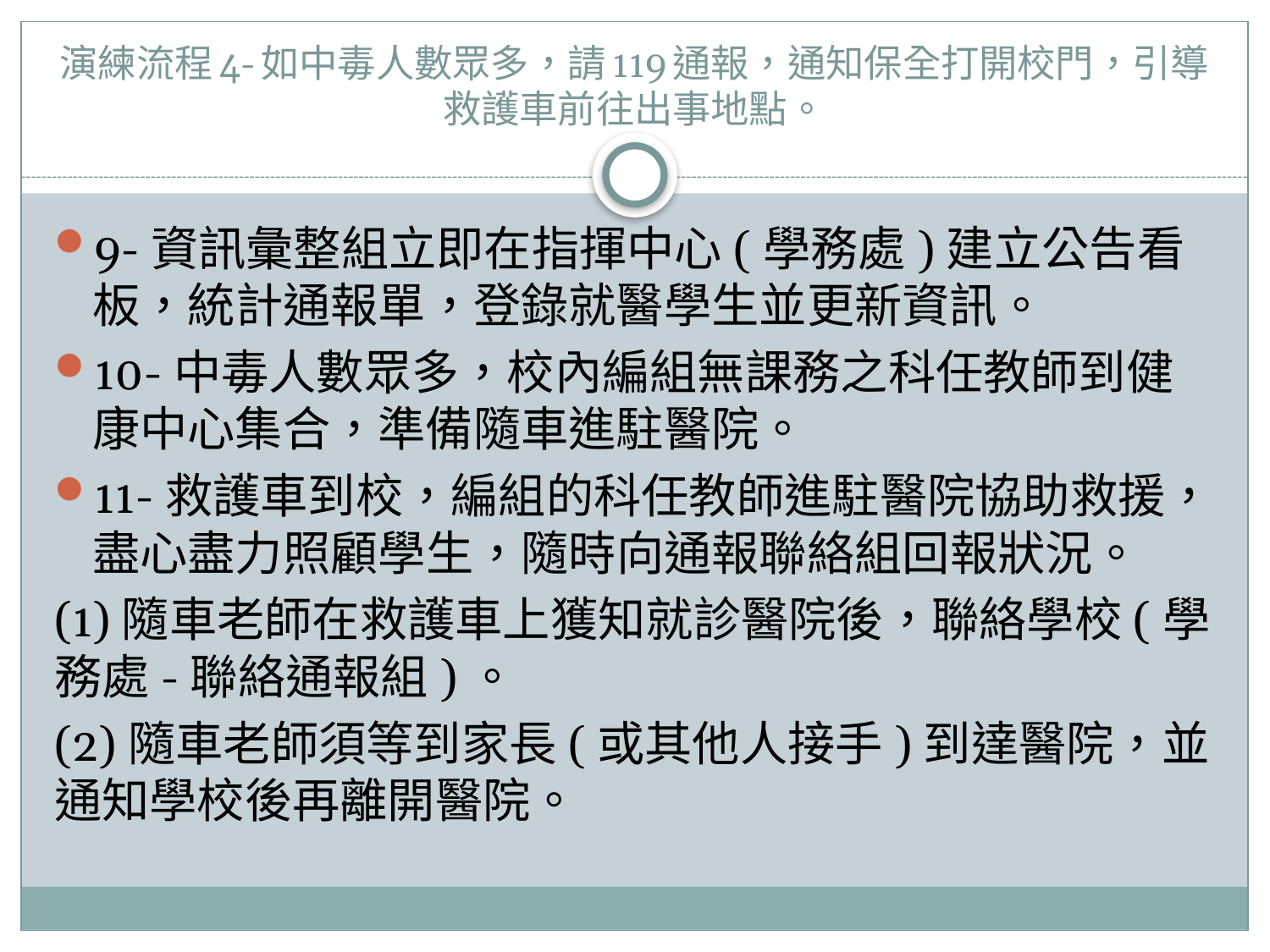

# 演練流程4-如中毒人數眾多，請119通報，通知保全打開校門，引導救護車前往出事地點。
9-資訊彙整組立即在指揮中心(學務處)建立公告看板，統計通報單，登錄就醫學生並更新資訊。
10-中毒人數眾多，校內編組無課務之科任教師到健康中心集合，準備隨車進駐醫院。
11-救護車到校，編組的科任教師進駐醫院協助救援，盡心盡力照顧學生，隨時向通報聯絡組回報狀況。
(1)隨車老師在救護車上獲知就診醫院後，聯絡學校(學務處-聯絡通報組)。
(2)隨車老師須等到家長(或其他人接手)到達醫院，並通知學校後再離開醫院。